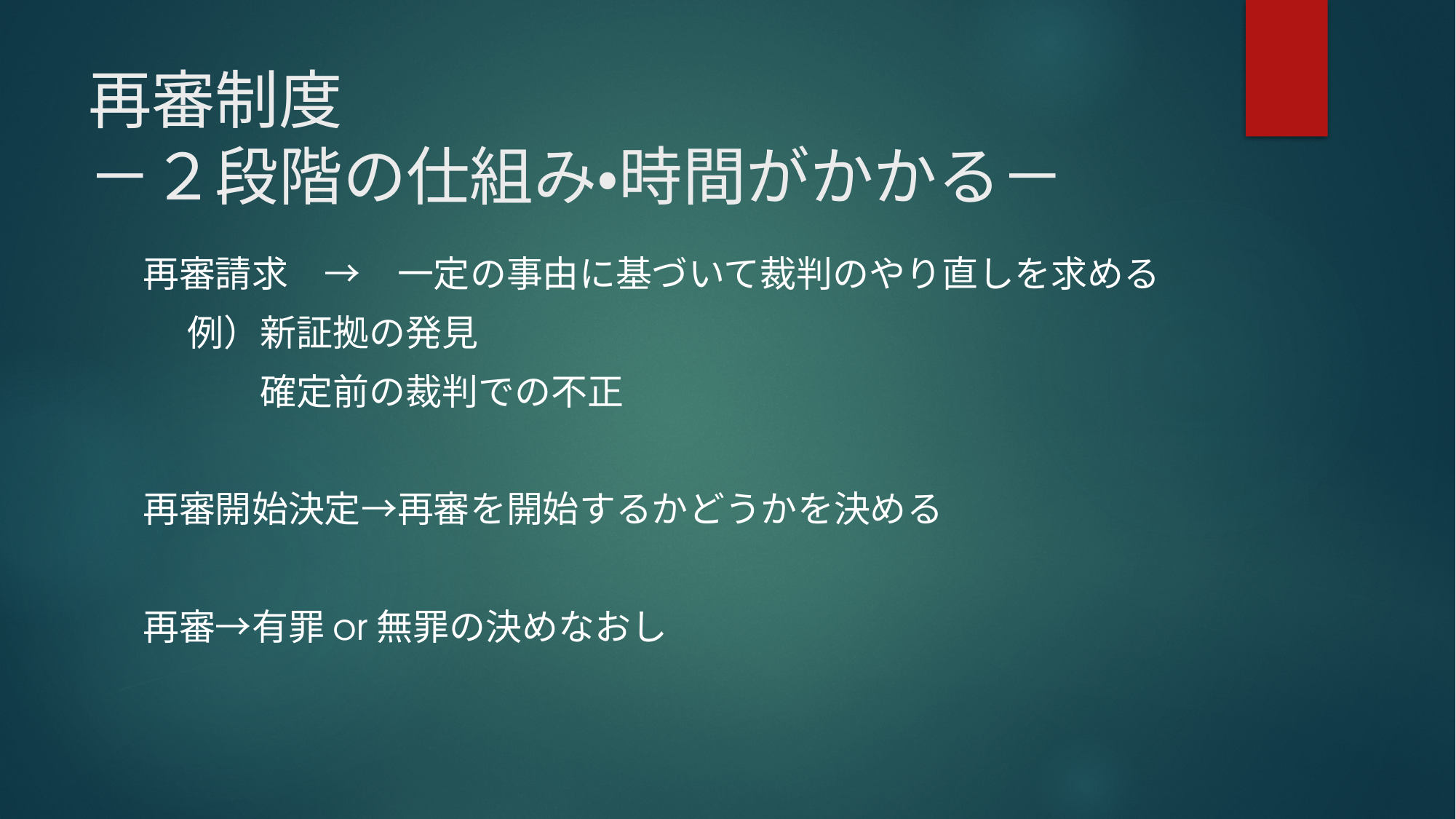

# 再審制度 －２段階の仕組み・時間がかかる－
再審請求　→　一定の事由に基づいて裁判のやり直しを求める
　 例）新証拠の発見
　 　　確定前の裁判での不正

再審開始決定→再審を開始するかどうかを決める

再審→有罪or無罪の決めなおし